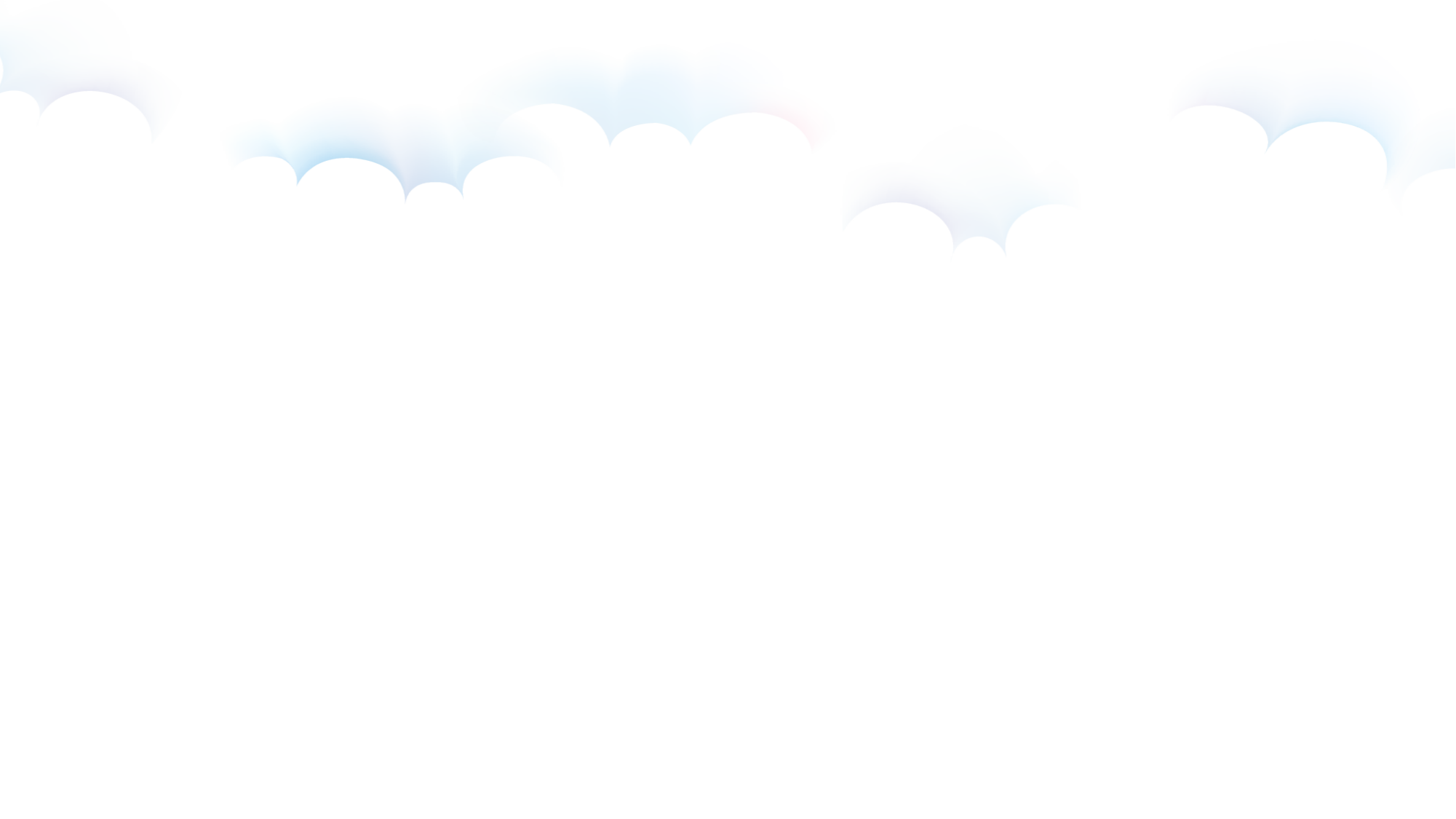

# 四、教材品类介绍及新书规划（2018年秋—2019年春） 教材品类：
基础课教材
A
技能课教材
B
实训课教材
C
西北大学出版社